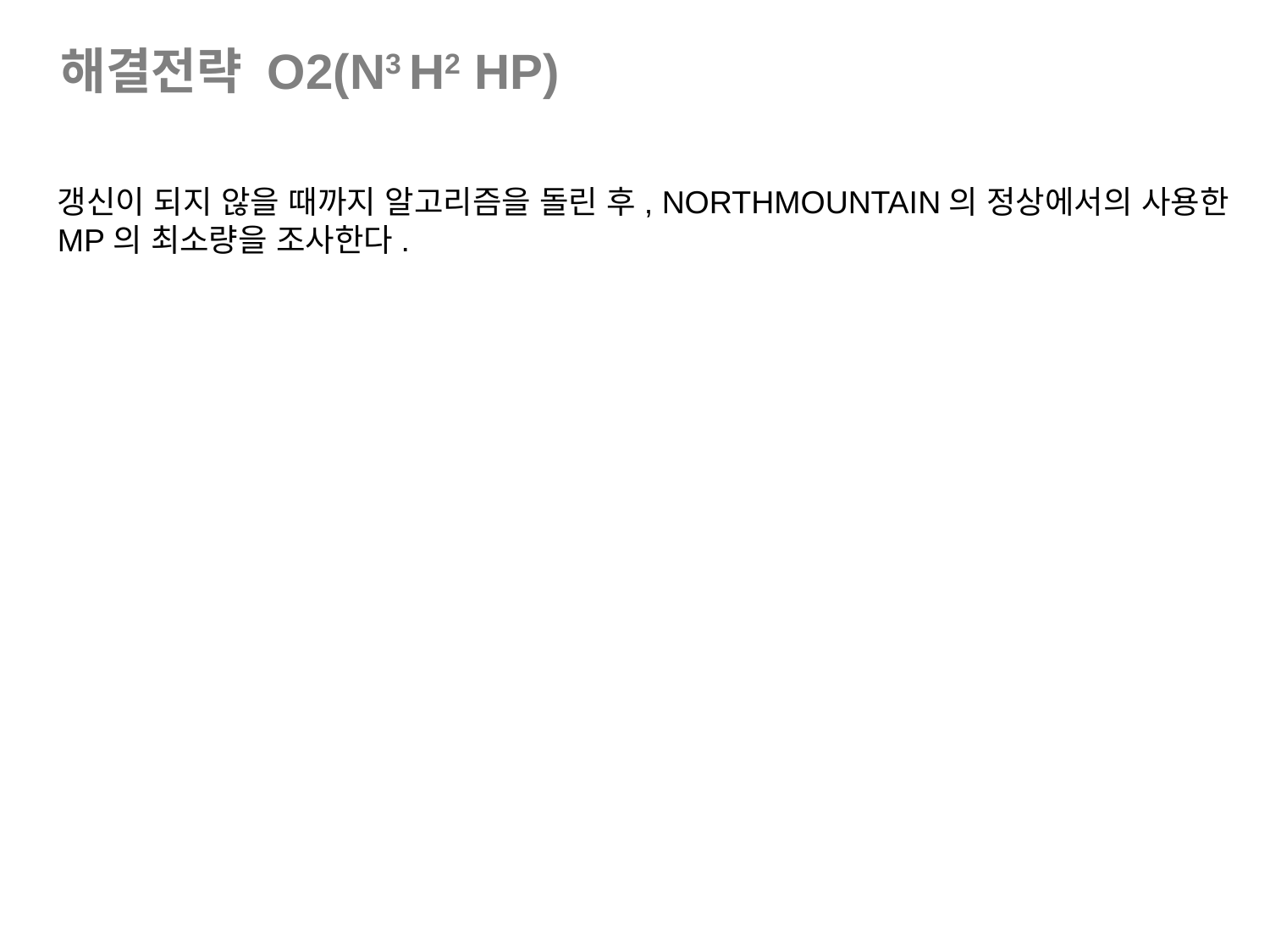

해결전략 O2(N3 H2 HP)
갱신이 되지 않을 때까지 알고리즘을 돌린 후, NORTHMOUNTAIN의 정상에서의 사용한 MP의 최소량을 조사한다.